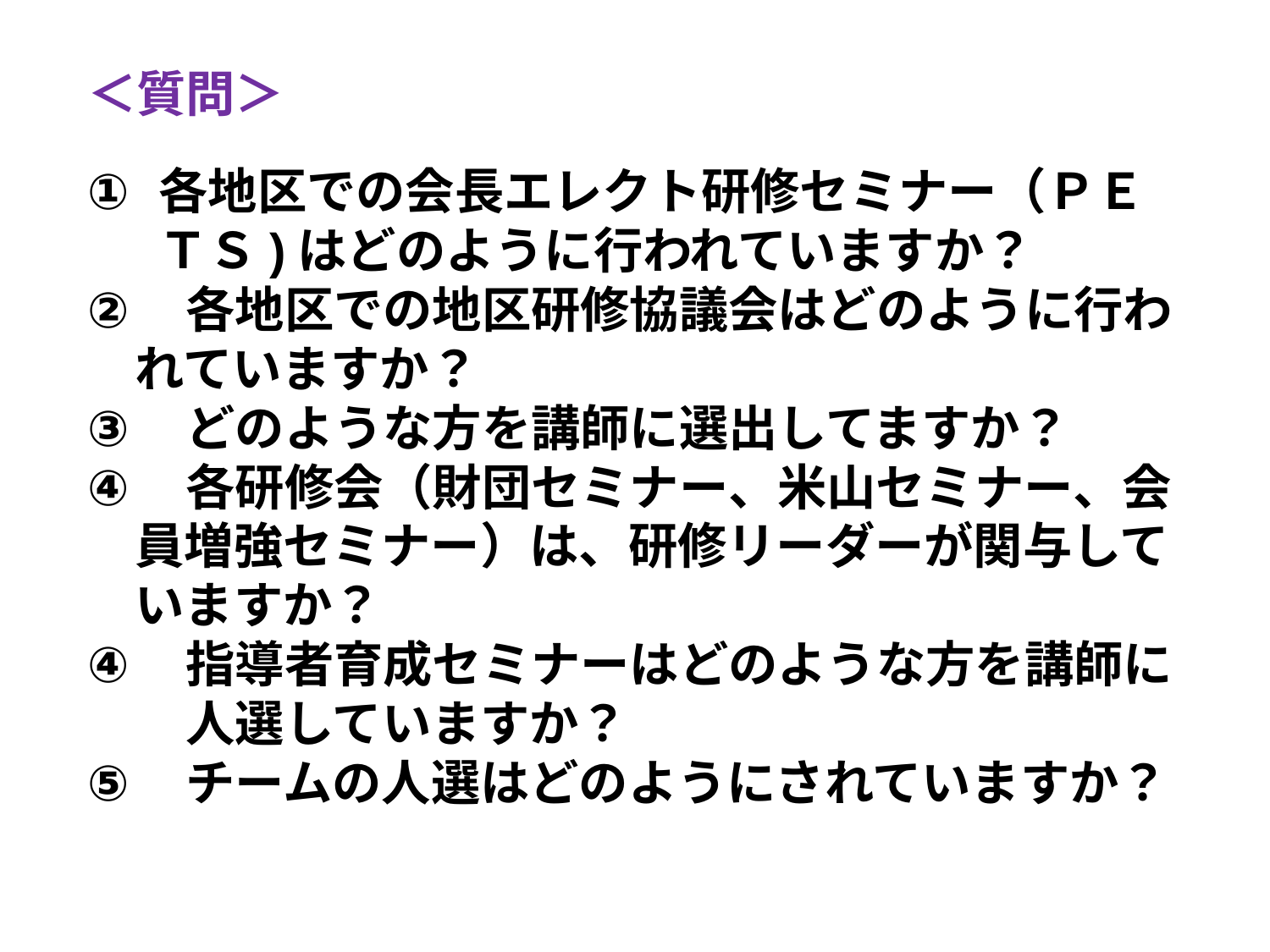

＜質問＞

各地区での会長エレクト研修セミナー（ＰＥＴＳ)はどのように行われていますか？
　各地区での地区研修協議会はどのように行われていますか？
　どのような方を講師に選出してますか？
　各研修会（財団セミナー、米山セミナー、会員増強セミナー）は、研修リーダーが関与していますか？
　指導者育成セミナーはどのような方を講師に
　　人選していますか？
　チームの人選はどのようにされていますか？